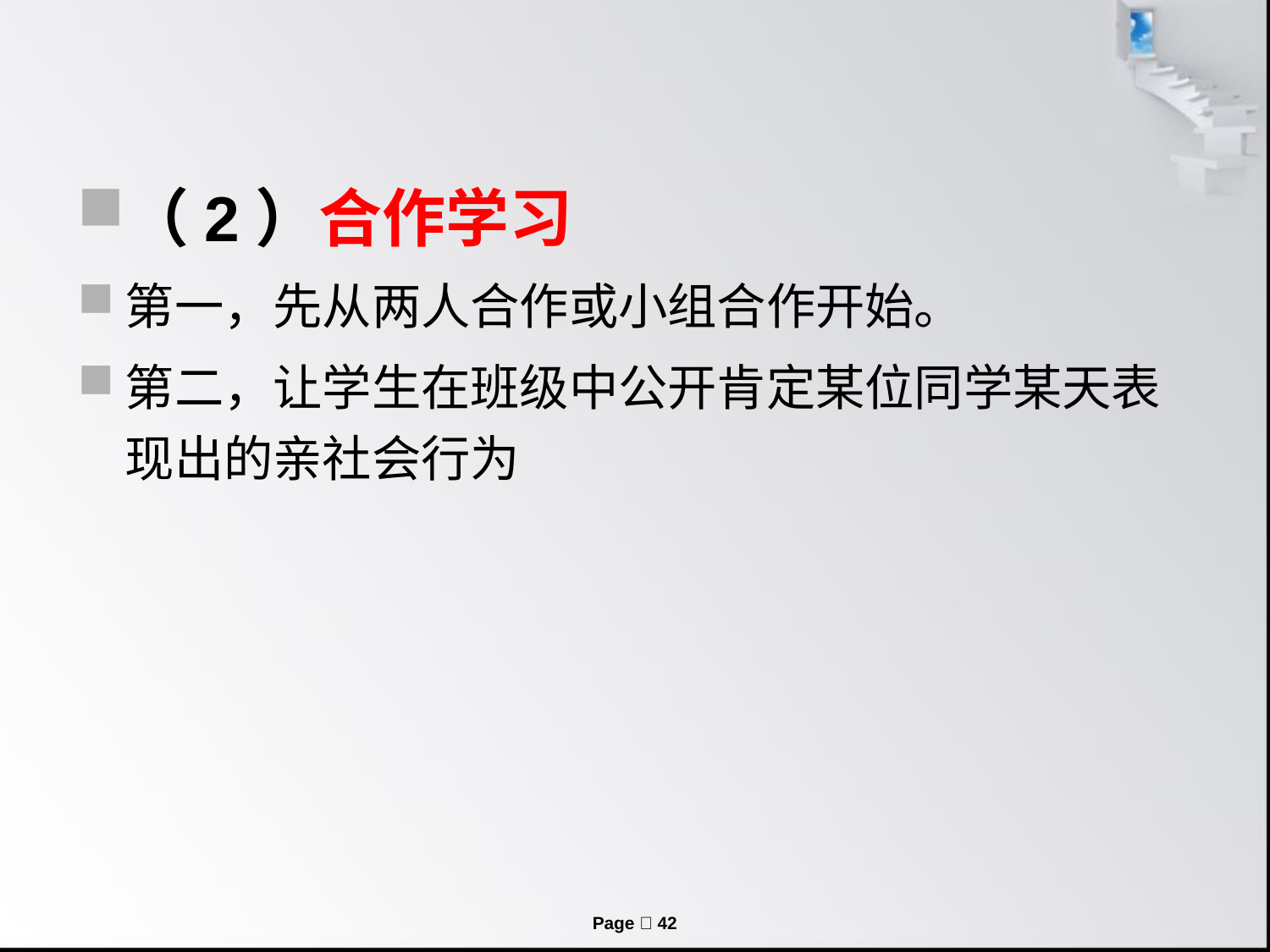

#
（2）合作学习
第一，先从两人合作或小组合作开始。
第二，让学生在班级中公开肯定某位同学某天表现出的亲社会行为